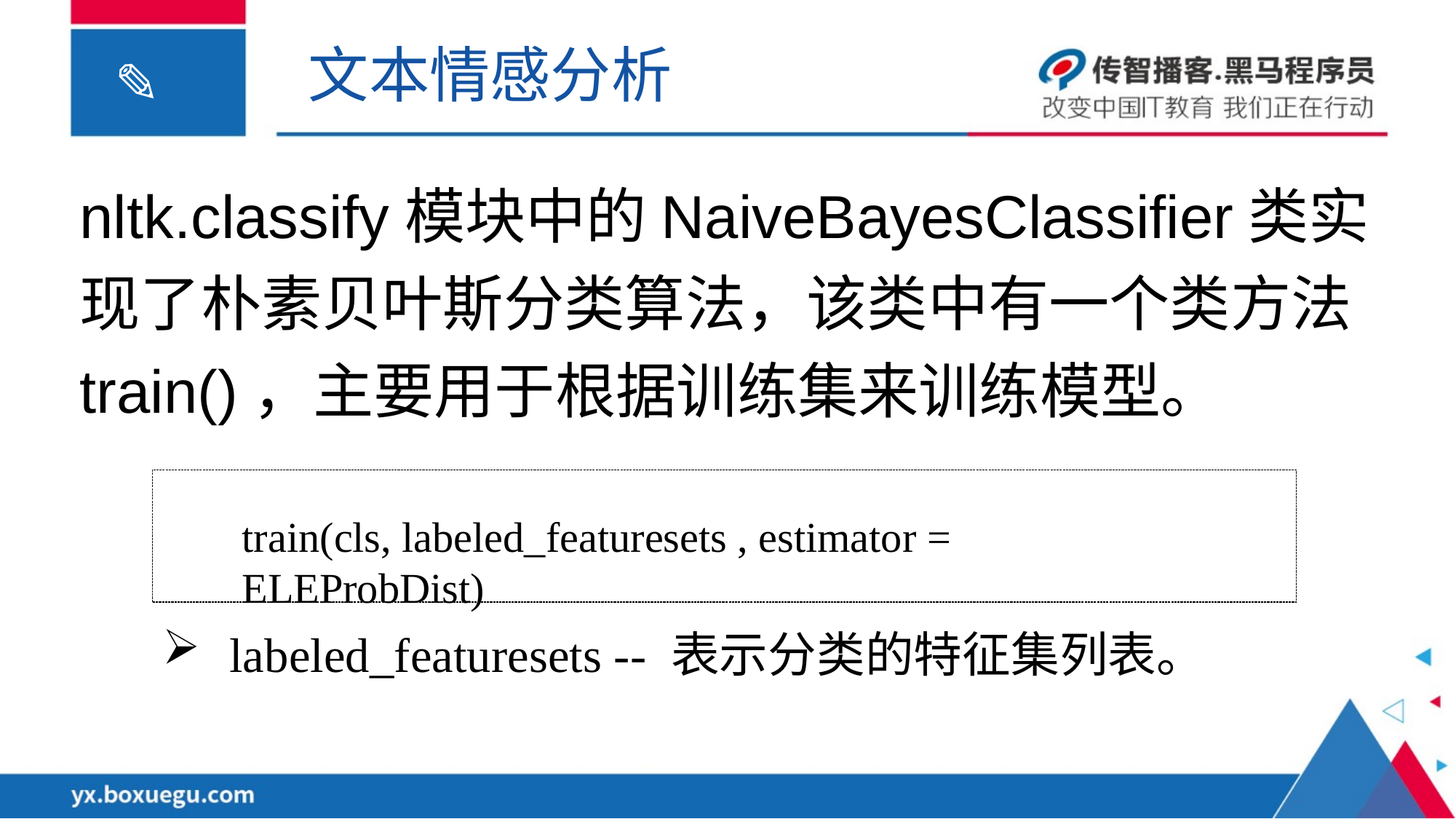

文本情感分析
nltk.classify模块中的NaiveBayesClassifier类实现了朴素贝叶斯分类算法，该类中有一个类方法train()，主要用于根据训练集来训练模型。

train(cls, labeled_featuresets , estimator = ELEProbDist)
 labeled_featuresets -- 表示分类的特征集列表。